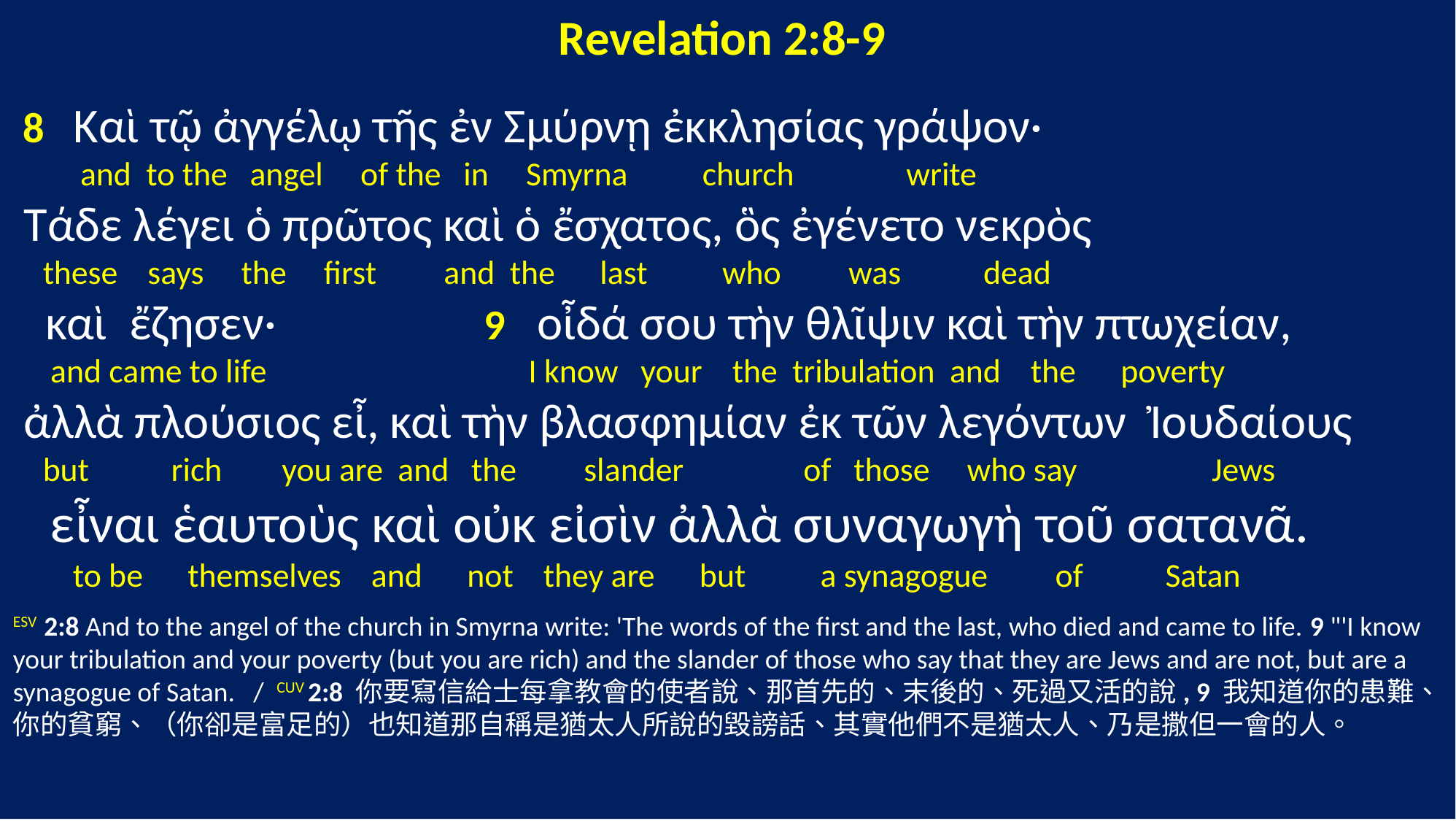

Revelation 2:8-9

 8   Καὶ τῷ ἀγγέλῳ τῆς ἐν Σμύρνῃ ἐκκλησίας γράψον·
         and  to the   angel     of the   in     Smyrna          church               write
 Τάδε λέγει ὁ πρῶτος καὶ ὁ ἔσχατος, ὃς ἐγένετο νεκρὸς
    these    says     the     first         and  the      last          who         was           dead
   καὶ  ἔζησεν·                    9   οἶδά σου τὴν θλῖψιν καὶ τὴν πτωχείαν,
     and came to life                                   I know   your    the  tribulation  and    the      poverty
 ἀλλὰ πλούσιος εἶ, καὶ τὴν βλασφημίαν ἐκ τῶν λεγόντων  Ἰουδαίους
    but           rich        you are  and   the         slander                of   those     who say                  Jews
   εἶναι ἑαυτοὺς καὶ οὐκ εἰσὶν ἀλλὰ συναγωγὴ τοῦ σατανᾶ.
        to be      themselves    and      not    they are      but          a synagogue         of           Satan

ESV  2:8 And to the angel of the church in Smyrna write: 'The words of the first and the last, who died and came to life. 9 "'I know your tribulation and your poverty (but you are rich) and the slander of those who say that they are Jews and are not, but are a synagogue of Satan.   /  CUV 2:8 你要寫信給士每拿教會的使者說、那首先的、末後的、死過又活的說, 9 我知道你的患難、你的貧窮、（你卻是富足的）也知道那自稱是猶太人所說的毀謗話、其實他們不是猶太人、乃是撒但一會的人。